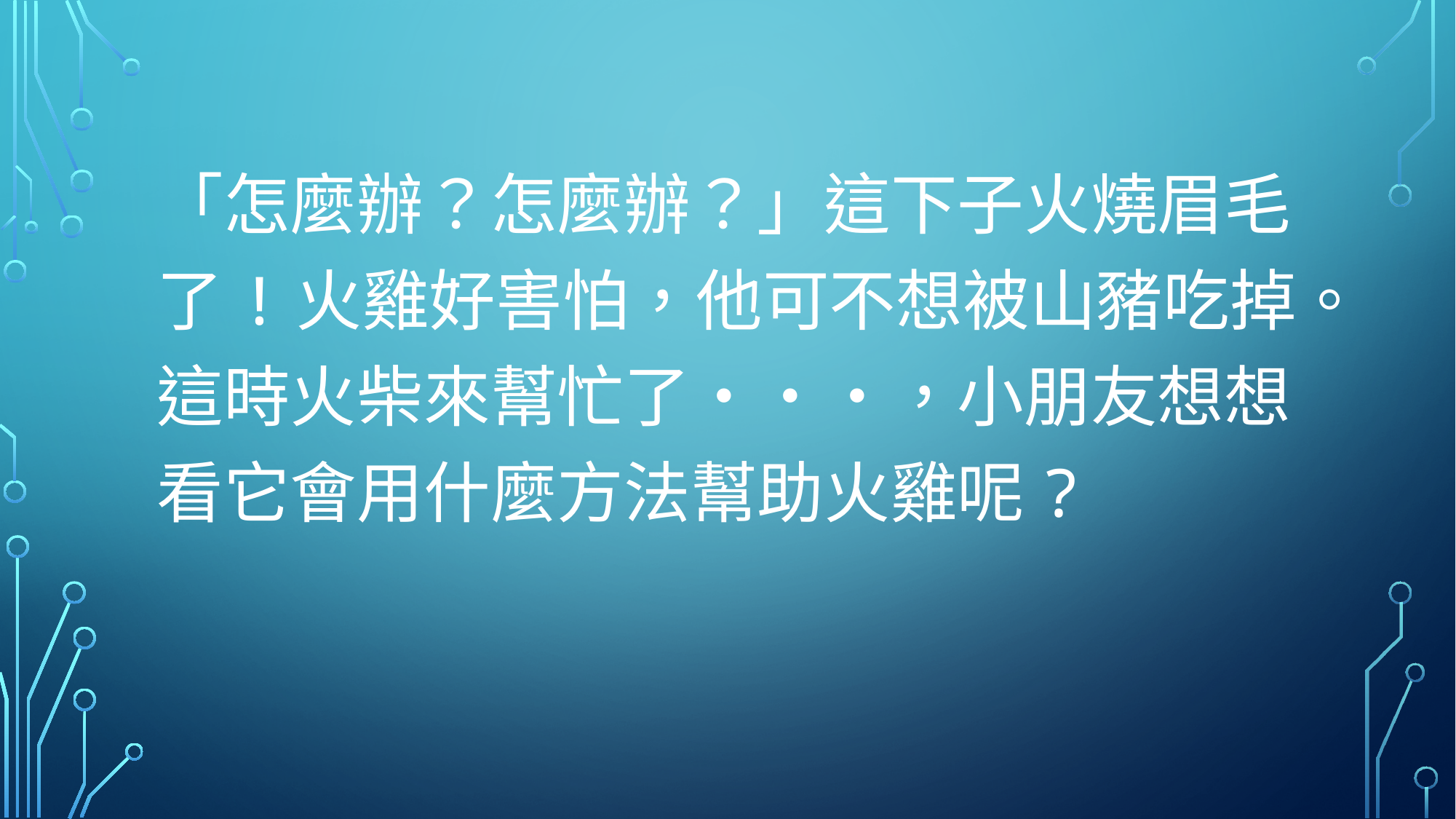

「怎麼辦？怎麼辦？」這下子火燒眉毛了!火雞好害怕，他可不想被山豬吃掉。這時火柴來幫忙了‧‧‧，小朋友想想看它會用什麼方法幫助火雞呢?